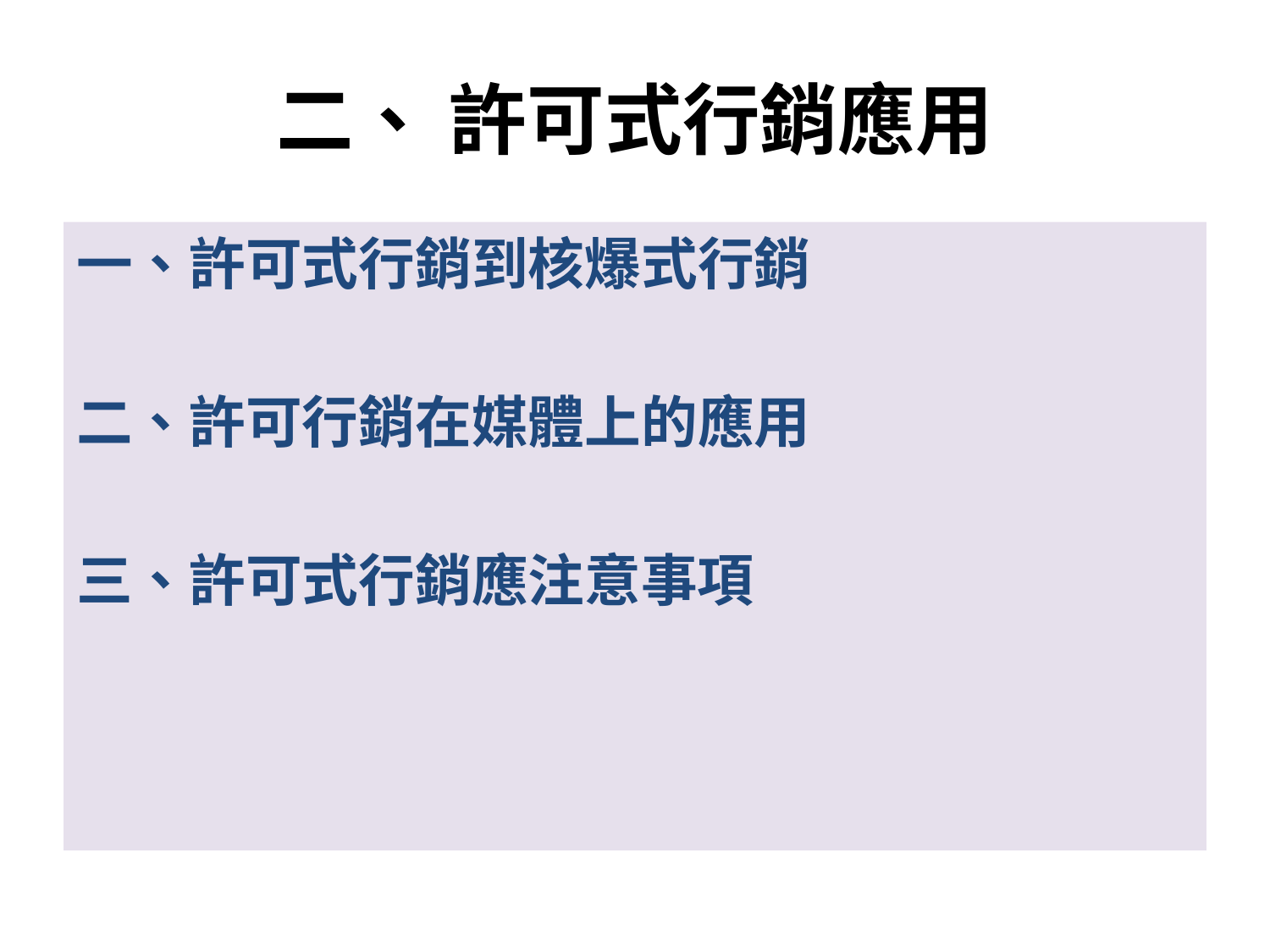

# 二、 許可式行銷應用
一、許可式行銷到核爆式行銷

二、許可行銷在媒體上的應用

三、許可式行銷應注意事項